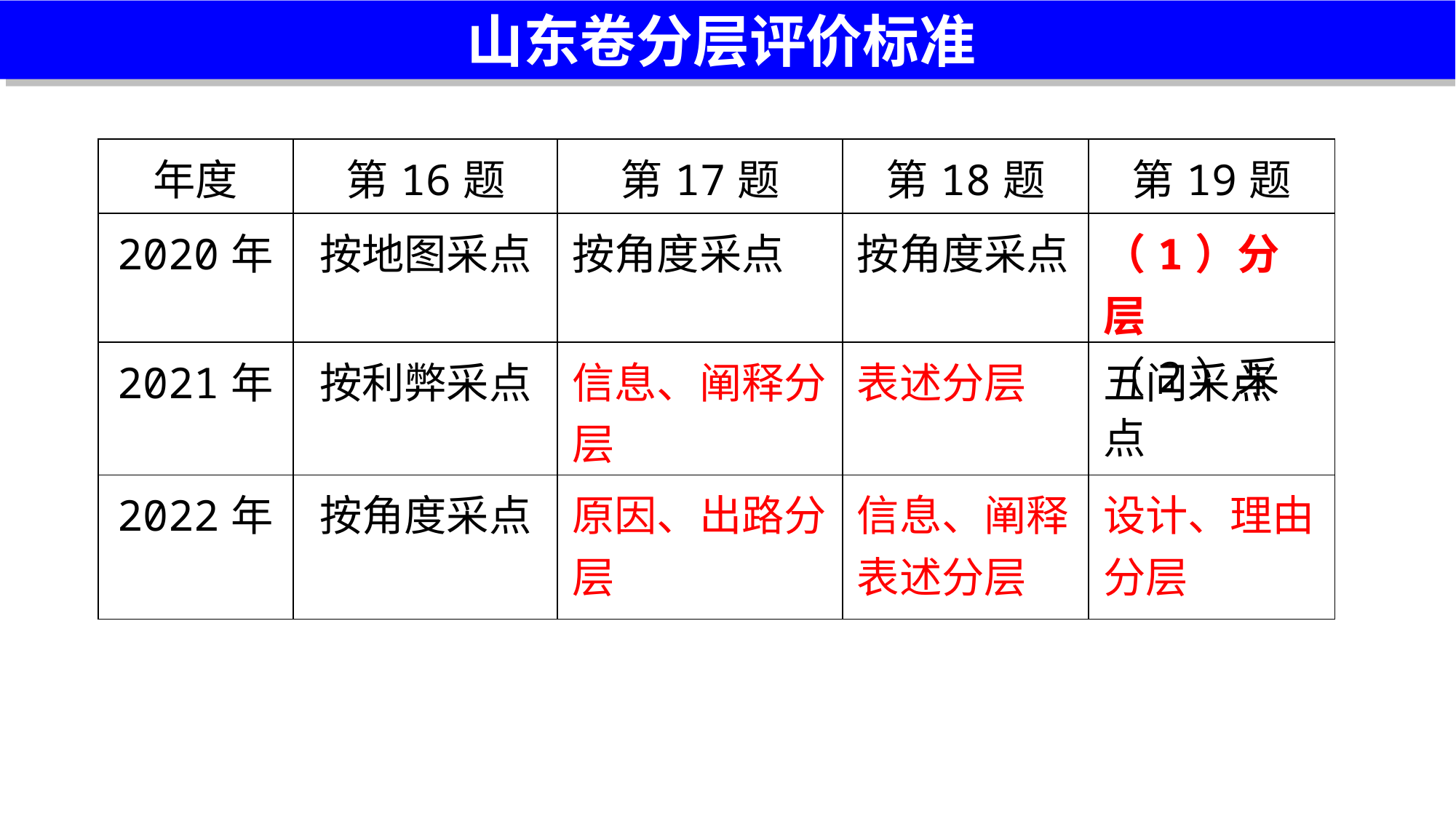

山东卷分层评价标准
| 年度 | 第16题 | 第17题 | 第18题 | 第19题 |
| --- | --- | --- | --- | --- |
| 2020年 | 按地图采点 | 按角度采点 | 按角度采点 | （1）分层 （2）采点 |
| 2021年 | 按利弊采点 | 信息、阐释分层 | 表述分层 | 五问采点 |
| 2022年 | 按角度采点 | 原因、出路分层 | 信息、阐释表述分层 | 设计、理由分层 |